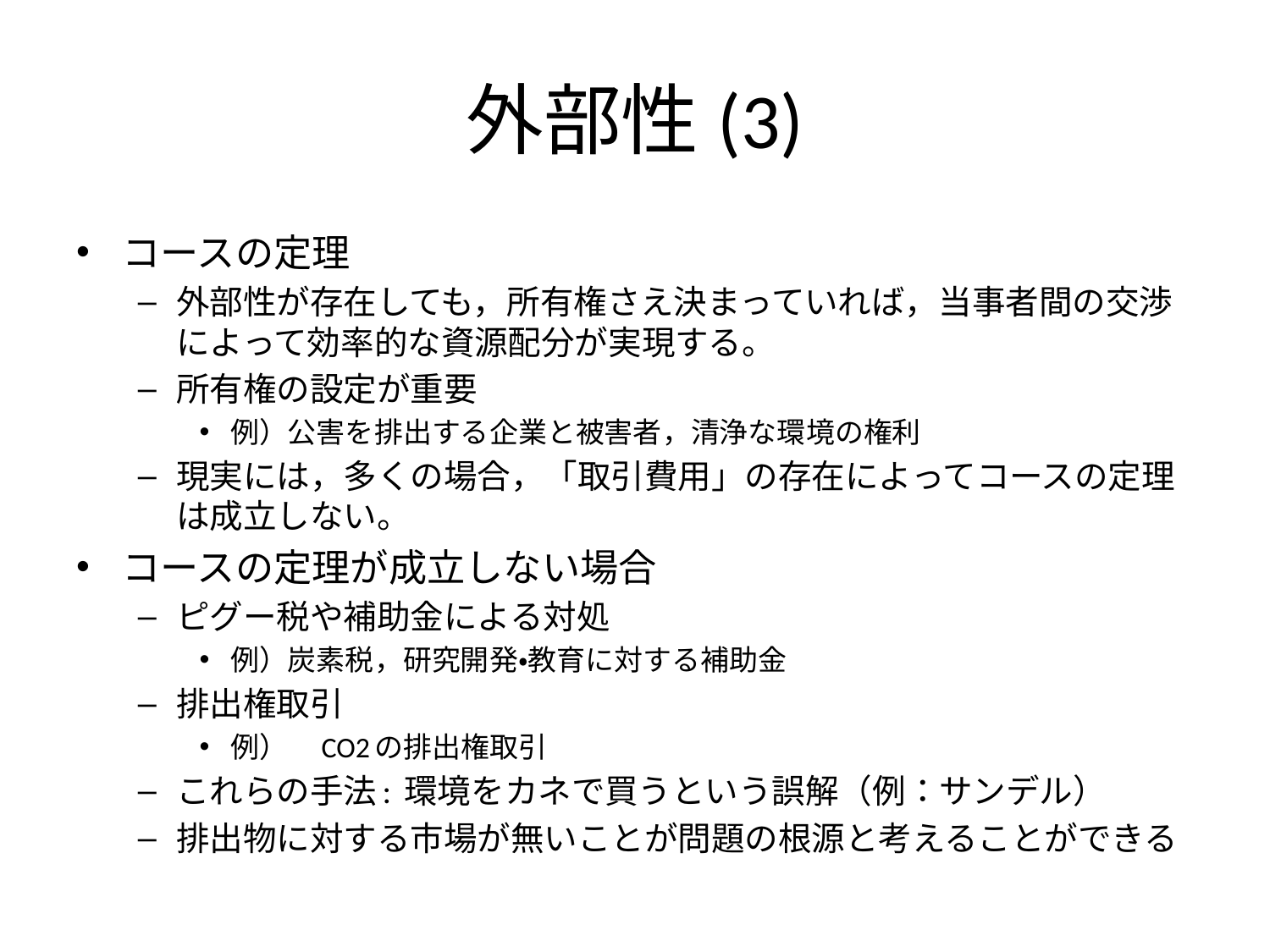

# 外部性(3)
コースの定理
外部性が存在しても，所有権さえ決まっていれば，当事者間の交渉によって効率的な資源配分が実現する。
所有権の設定が重要
例）公害を排出する企業と被害者，清浄な環境の権利
現実には，多くの場合，「取引費用」の存在によってコースの定理は成立しない。
コースの定理が成立しない場合
ピグー税や補助金による対処
例）炭素税，研究開発・教育に対する補助金
排出権取引
例）　CO2の排出権取引
これらの手法: 環境をカネで買うという誤解（例：サンデル）
排出物に対する市場が無いことが問題の根源と考えることができる